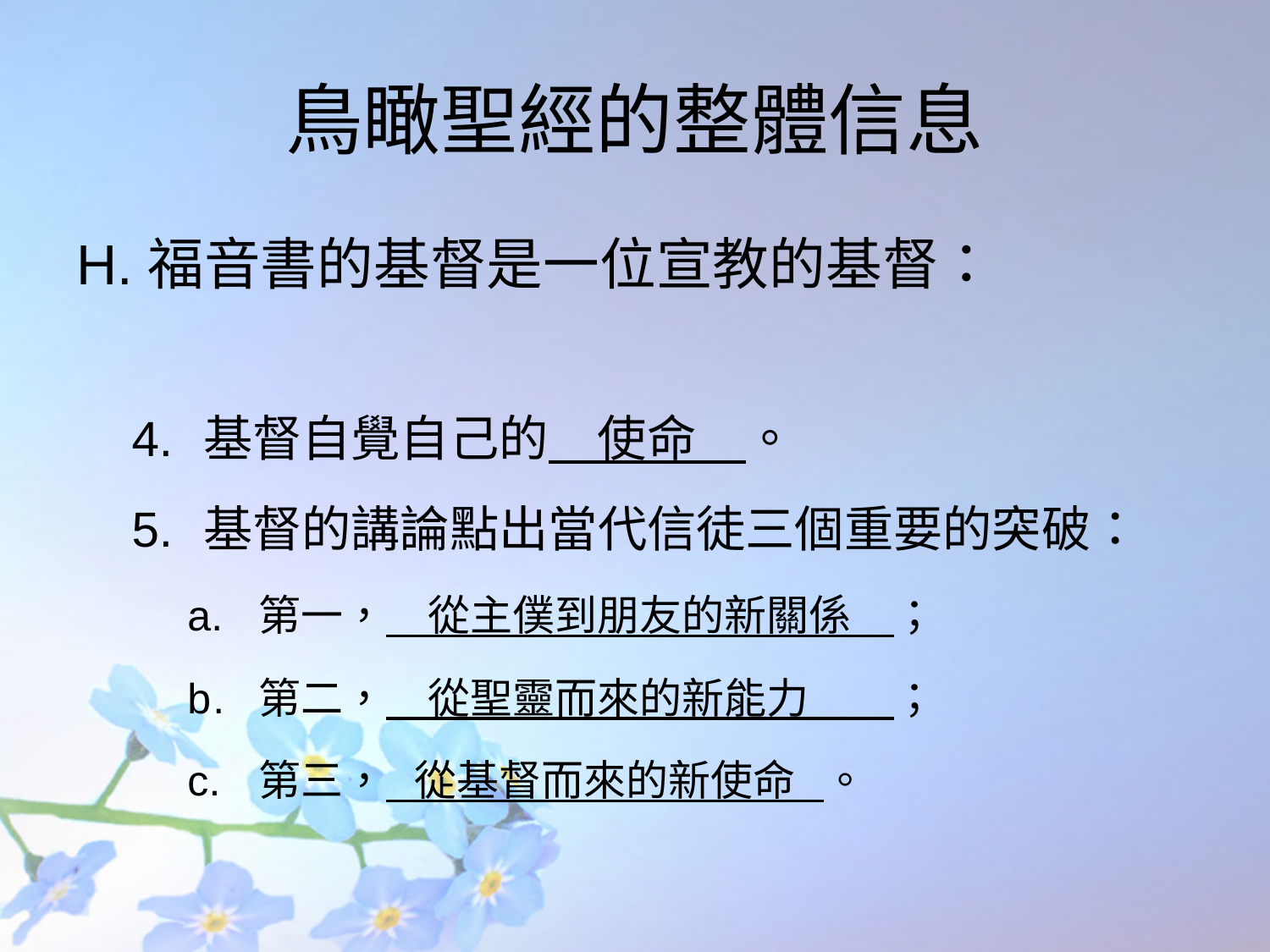

# 鳥瞰聖經的整體信息
福音書的基督是一位宣教的基督：

基督自覺自己的　使命　。
基督的講論點出當代信徒三個重要的突破：
第一，　從主僕到朋友的新關係　；
第二，　從聖靈而來的新能力　　；
第三，   從基督而來的新使命   。